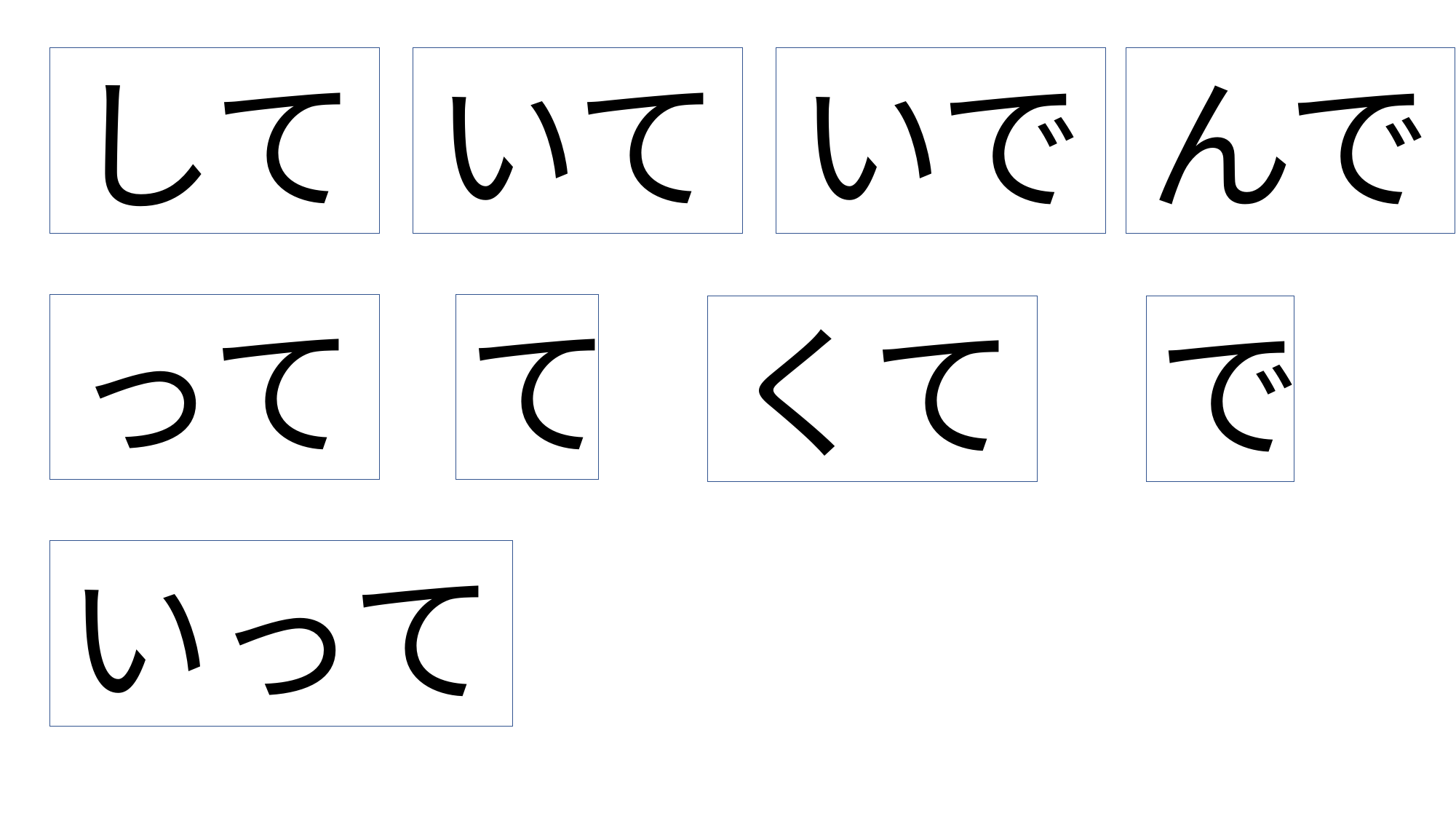

して
いて
いで
んで
って
て
くて
で
いって